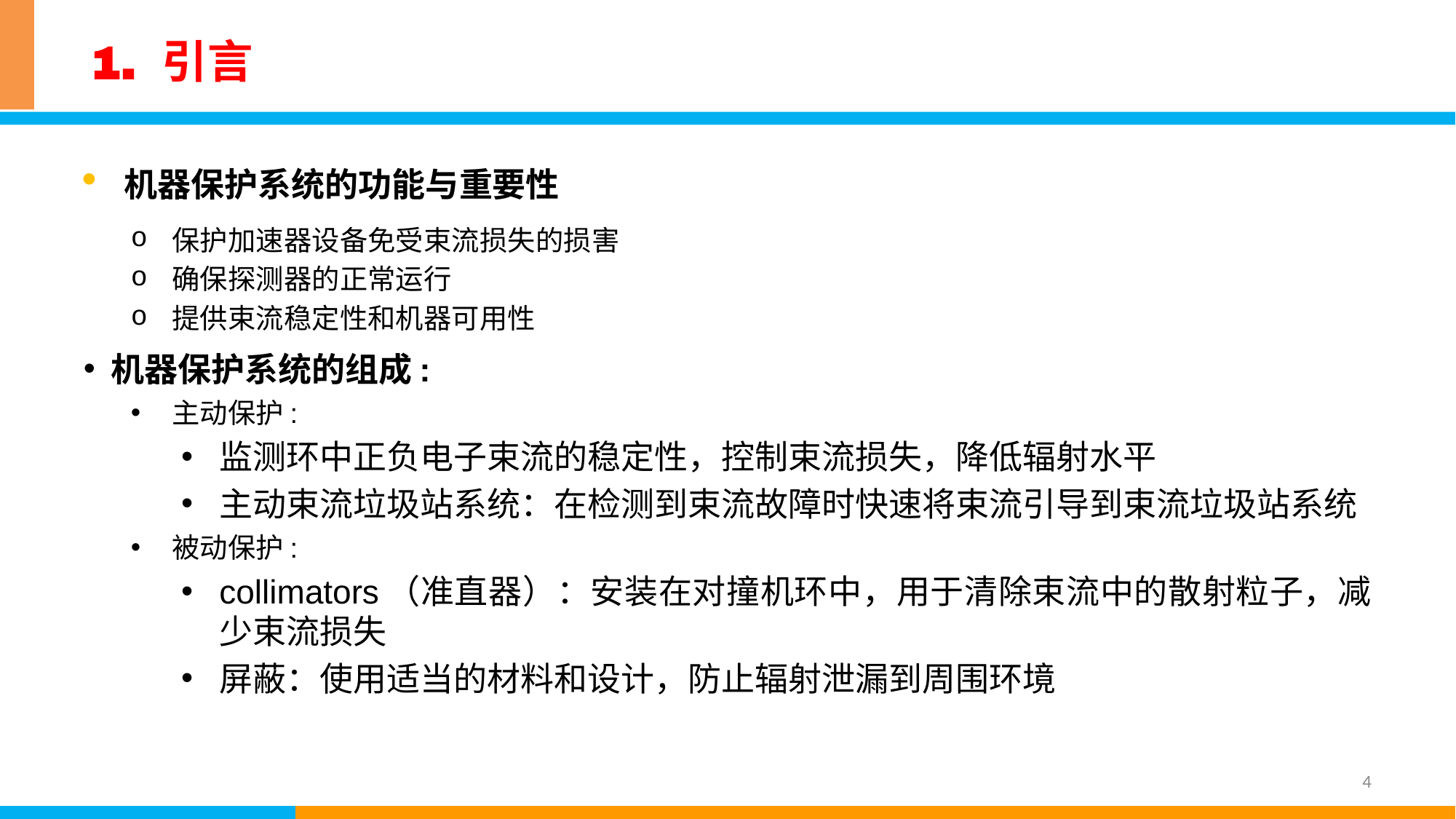

# 1. 引言
机器保护系统的功能与重要性
保护加速器设备免受束流损失的损害
确保探测器的正常运行
提供束流稳定性和机器可用性
机器保护系统的组成:
主动保护:
监测环中正负电子束流的稳定性，控制束流损失，降低辐射水平
主动束流垃圾站系统：在检测到束流故障时快速将束流引导到束流垃圾站系统
被动保护:
collimators（准直器）：安装在对撞机环中，用于清除束流中的散射粒子，减少束流损失
屏蔽：使用适当的材料和设计，防止辐射泄漏到周围环境

4